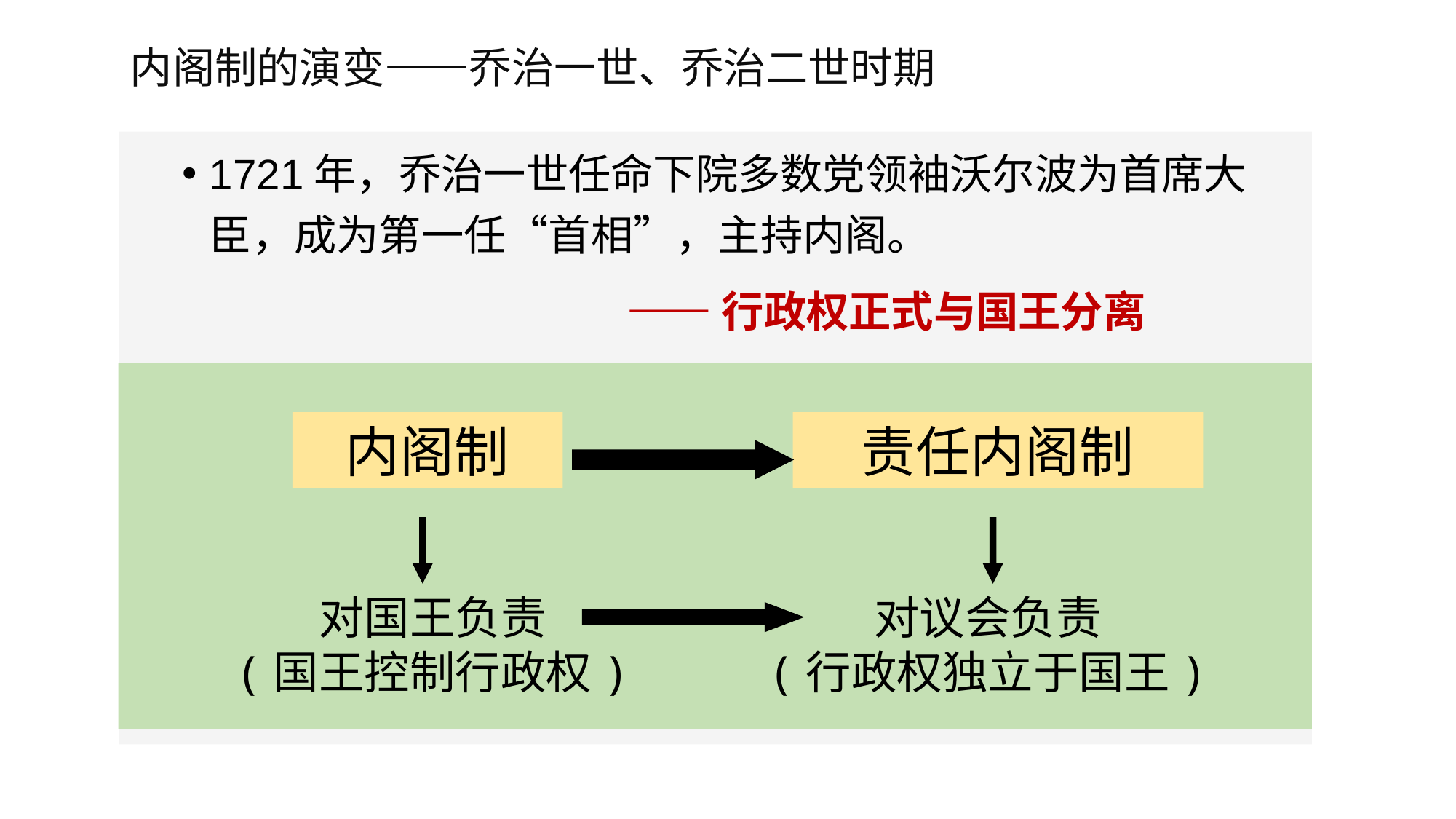

内阁制的演变——乔治一世、乔治二世时期

1721年，乔治一世任命下院多数党领袖沃尔波为首席大臣，成为第一任“首相”，主持内阁。
                                               ——行政权正式与国王分离

18世纪末，内阁掌握行政权， 集体对议会负责。
              ——国王处于统而不治的地位，责任内阁制形成

内阁制
责任内阁制

对国王负责
(国王控制行政权)
对议会负责
(行政权独立于国王)

1742年，首相罗伯特·沃尔伯失去下院多数的信任，被迫率内阁全体辞职。
1784年，首相小威廉·皮特试图通过改革来抑制国王（乔治三世）专权倾向，当时有不少议员被国王收买，庇特下令解散下院重新选举议会，他的改革得到新议会的大力支持，皮特得以继续主持内阁17年。